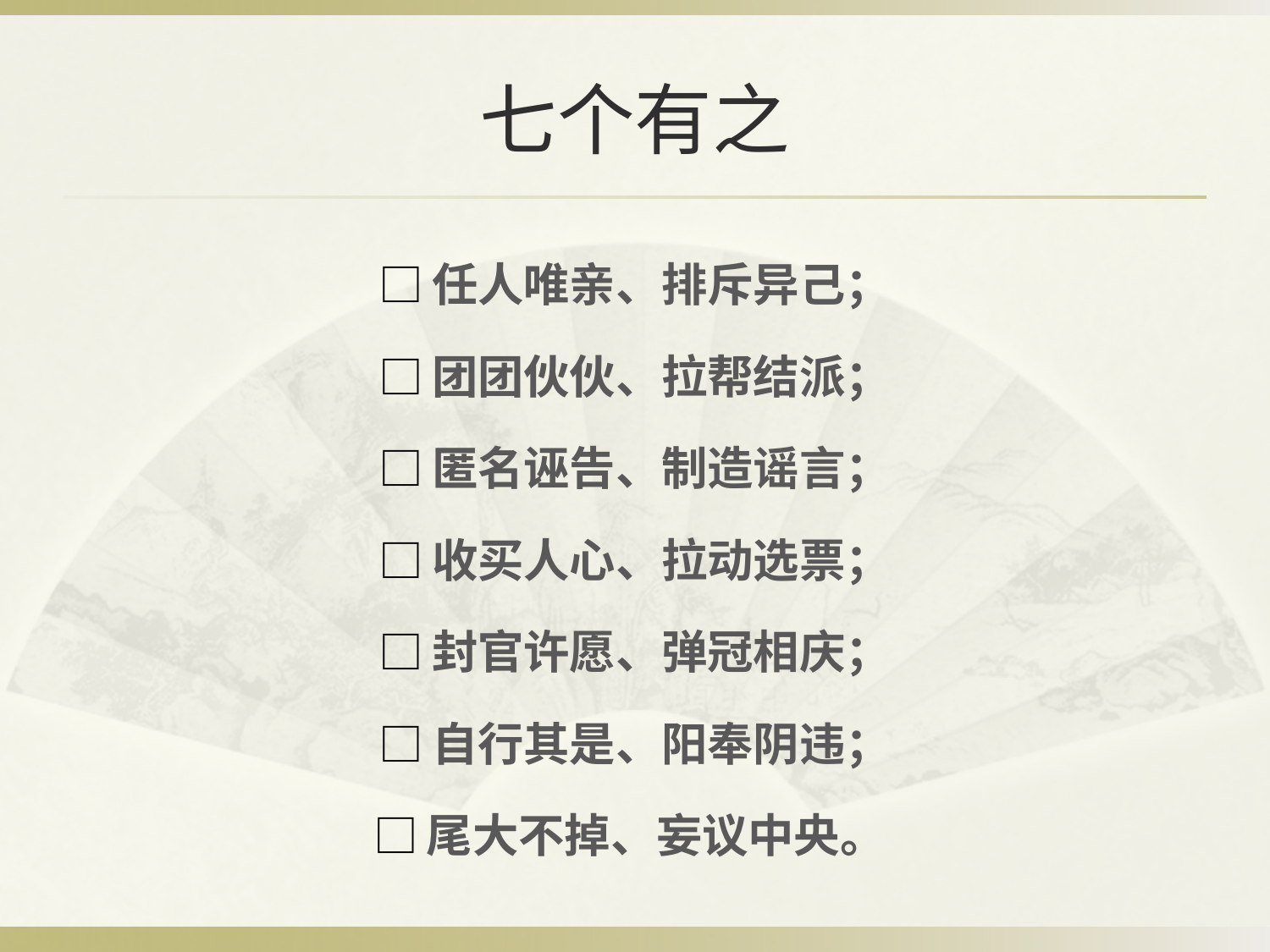

# 七个有之
□任人唯亲、排斥异己；
□团团伙伙、拉帮结派；
□匿名诬告、制造谣言；
□收买人心、拉动选票；
□封官许愿、弹冠相庆；
□自行其是、阳奉阴违；
□尾大不掉、妄议中央。